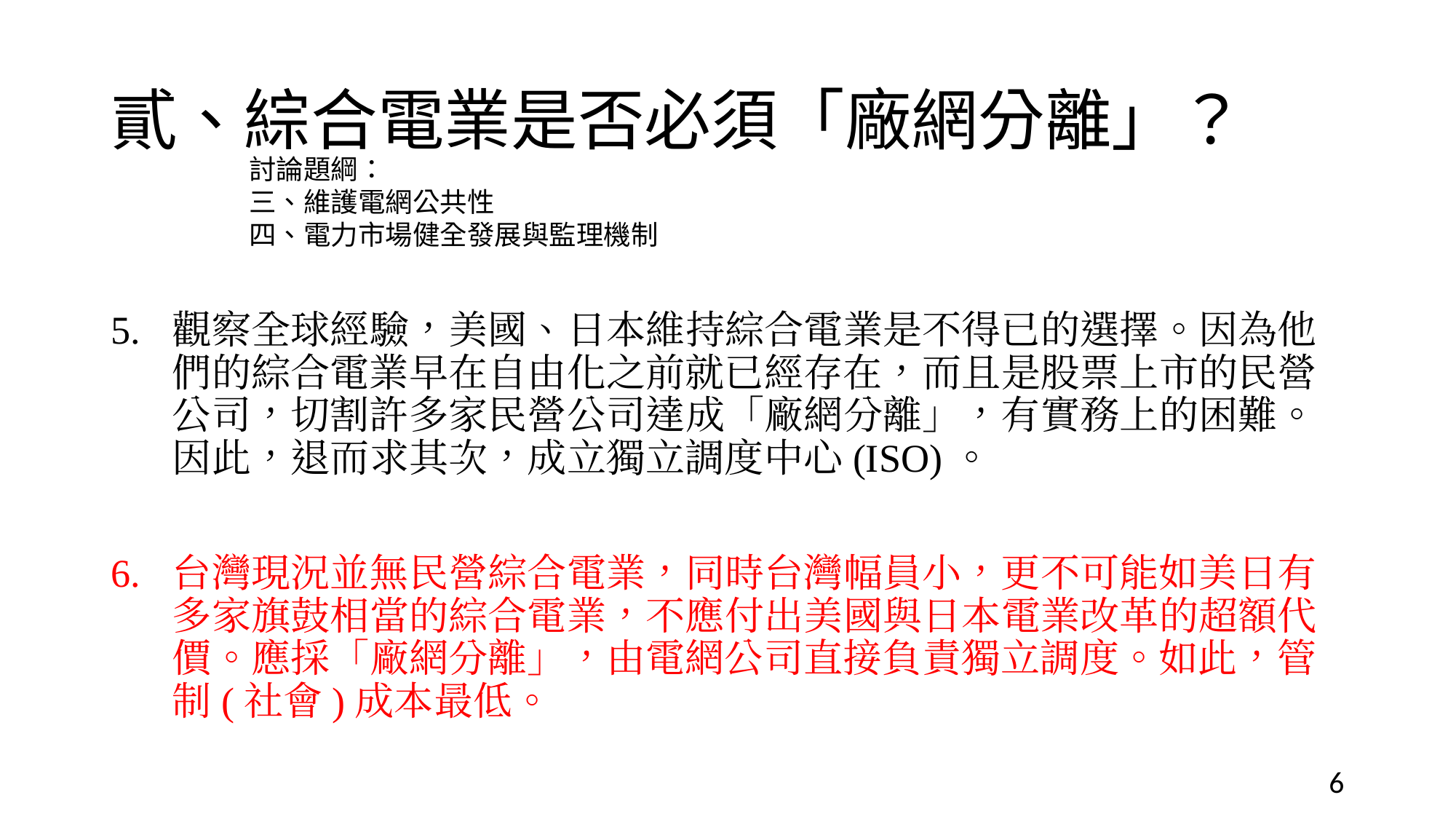

# 貳、綜合電業是否必須「廠網分離」？
討論題綱：
三、維護電網公共性
四、電力市場健全發展與監理機制
觀察全球經驗，美國、日本維持綜合電業是不得已的選擇。因為他們的綜合電業早在自由化之前就已經存在，而且是股票上市的民營公司，切割許多家民營公司達成「廠網分離」，有實務上的困難。因此，退而求其次，成立獨立調度中心(ISO)。

台灣現況並無民營綜合電業，同時台灣幅員小，更不可能如美日有多家旗鼓相當的綜合電業，不應付出美國與日本電業改革的超額代價。應採「廠網分離」，由電網公司直接負責獨立調度。如此，管制(社會)成本最低。
6